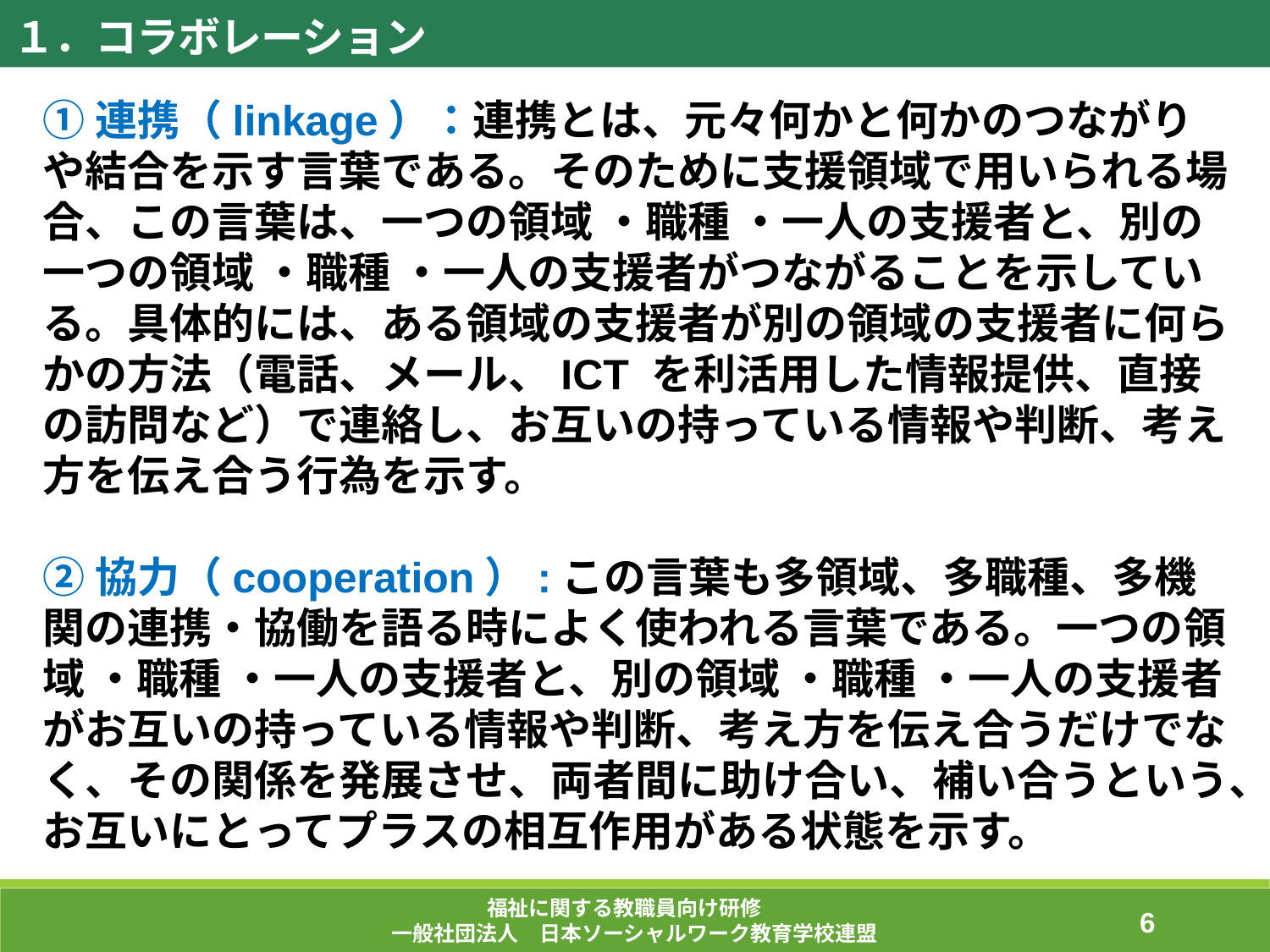

１．コラボレーション
①連携（linkage）：連携とは、元々何かと何かのつながりや結合を示す言葉である。そのために支援領域で用いられる場合、この言葉は、一つの領域 ・職種 ・一人の支援者と、別の一つの領域 ・職種 ・一人の支援者がつながることを示している。具体的には、ある領域の支援者が別の領域の支援者に何らかの方法（電話、メール、ICT を利活用した情報提供、直接の訪問など）で連絡し、お互いの持っている情報や判断、考え方を伝え合う行為を示す。
②協力（cooperation）:この言葉も多領域、多職種、多機関の連携・協働を語る時によく使われる言葉である。一つの領域 ・職種 ・一人の支援者と、別の領域 ・職種 ・一人の支援者がお互いの持っている情報や判断、考え方を伝え合うだけでなく、その関係を発展させ、両者間に助け合い、補い合うという、お互いにとってプラスの相互作用がある状態を示す。
福祉に関する教職員向け研修
一般社団法人　日本ソーシャルワーク教育学校連盟
6